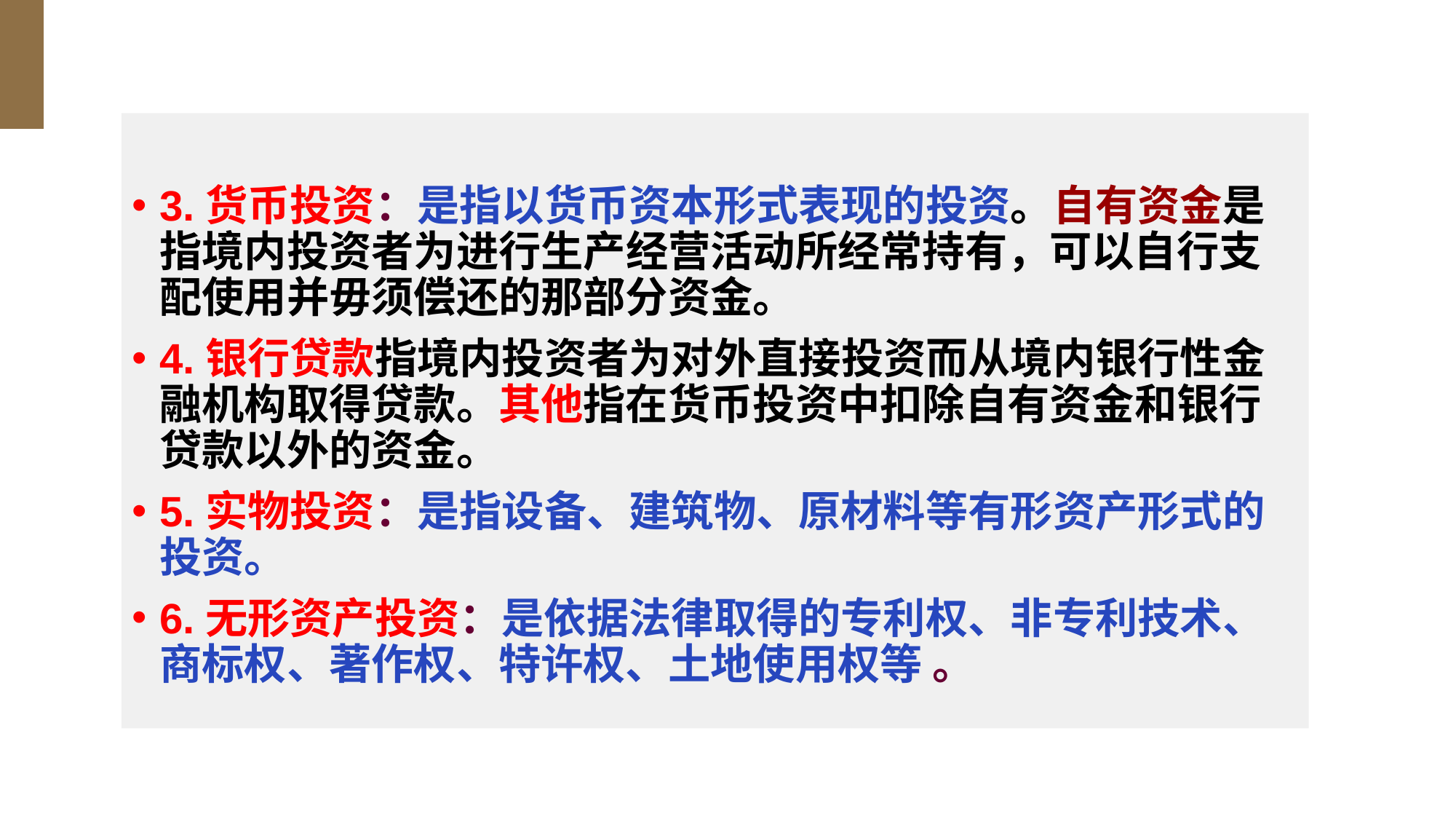

#

3.货币投资：是指以货币资本形式表现的投资。自有资金是指境内投资者为进行生产经营活动所经常持有，可以自行支配使用并毋须偿还的那部分资金。
4.银行贷款指境内投资者为对外直接投资而从境内银行性金融机构取得贷款。其他指在货币投资中扣除自有资金和银行贷款以外的资金。
5.实物投资：是指设备、建筑物、原材料等有形资产形式的投资。
6.无形资产投资：是依据法律取得的专利权、非专利技术、商标权、著作权、特许权、土地使用权等 。